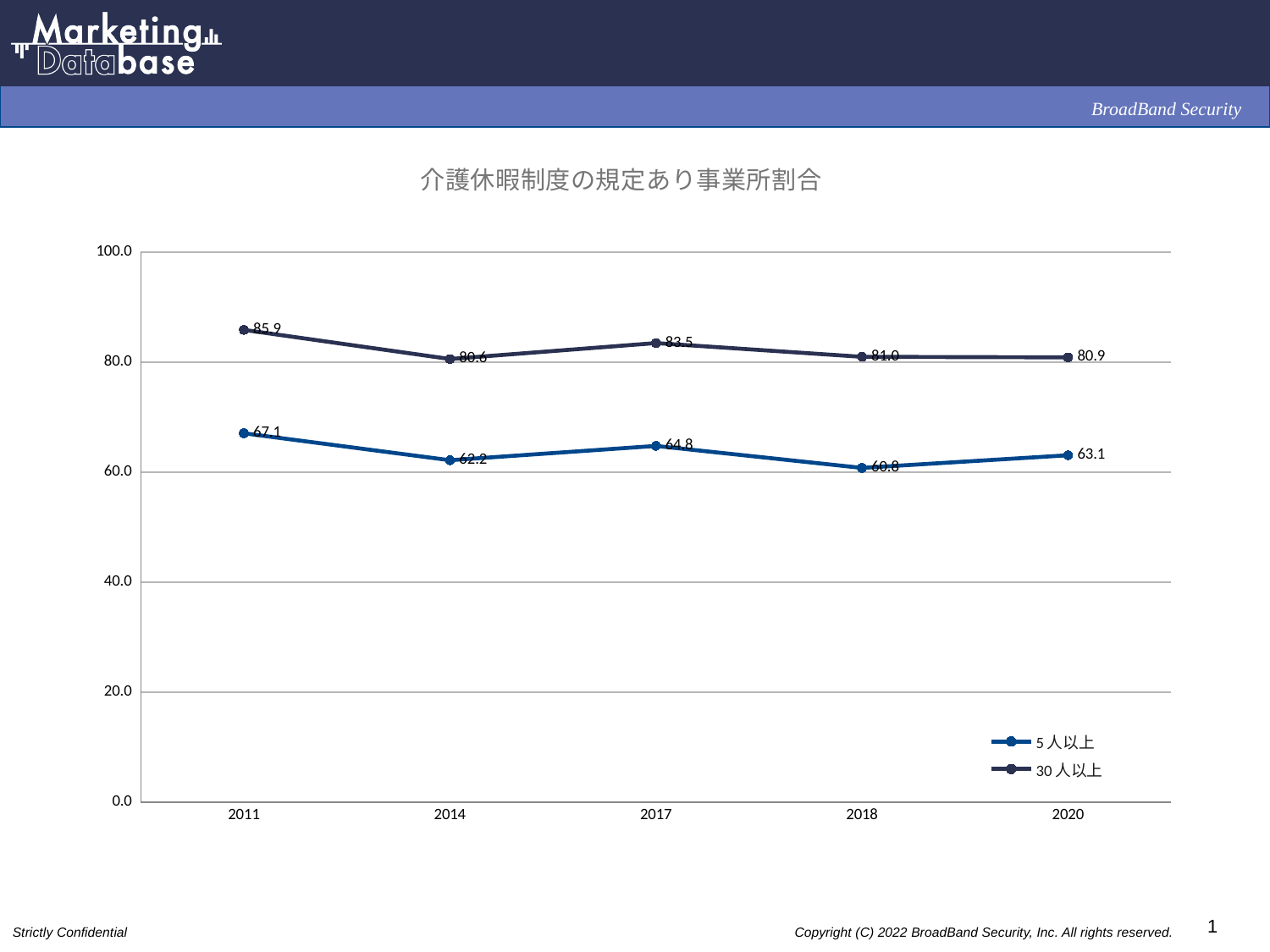

### Chart:  介護休暇制度の規定あり事業所割合

| Category |  |  |
|---|---|---|
| 2011 | 67.1 | 85.9 |
| 2014 | 62.2 | 80.6 |
| 2017 | 64.8 | 83.5 |
| 2018 | 60.8 | 81.0 |
| 2020 | 63.1 | 80.9 |